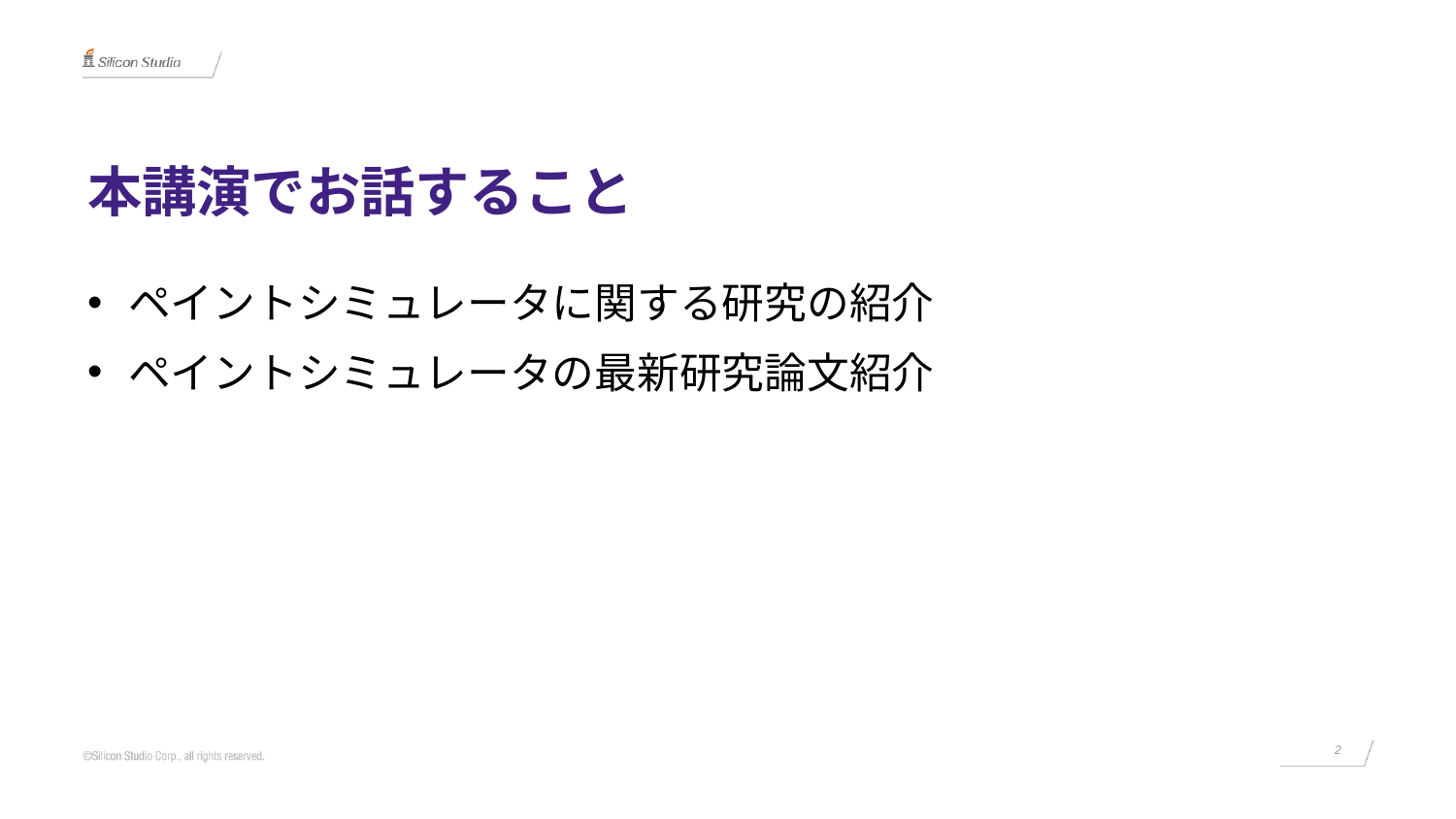

# 本講演でお話すること
ペイントシミュレータに関する研究の紹介
ペイントシミュレータの最新研究論文紹介
2